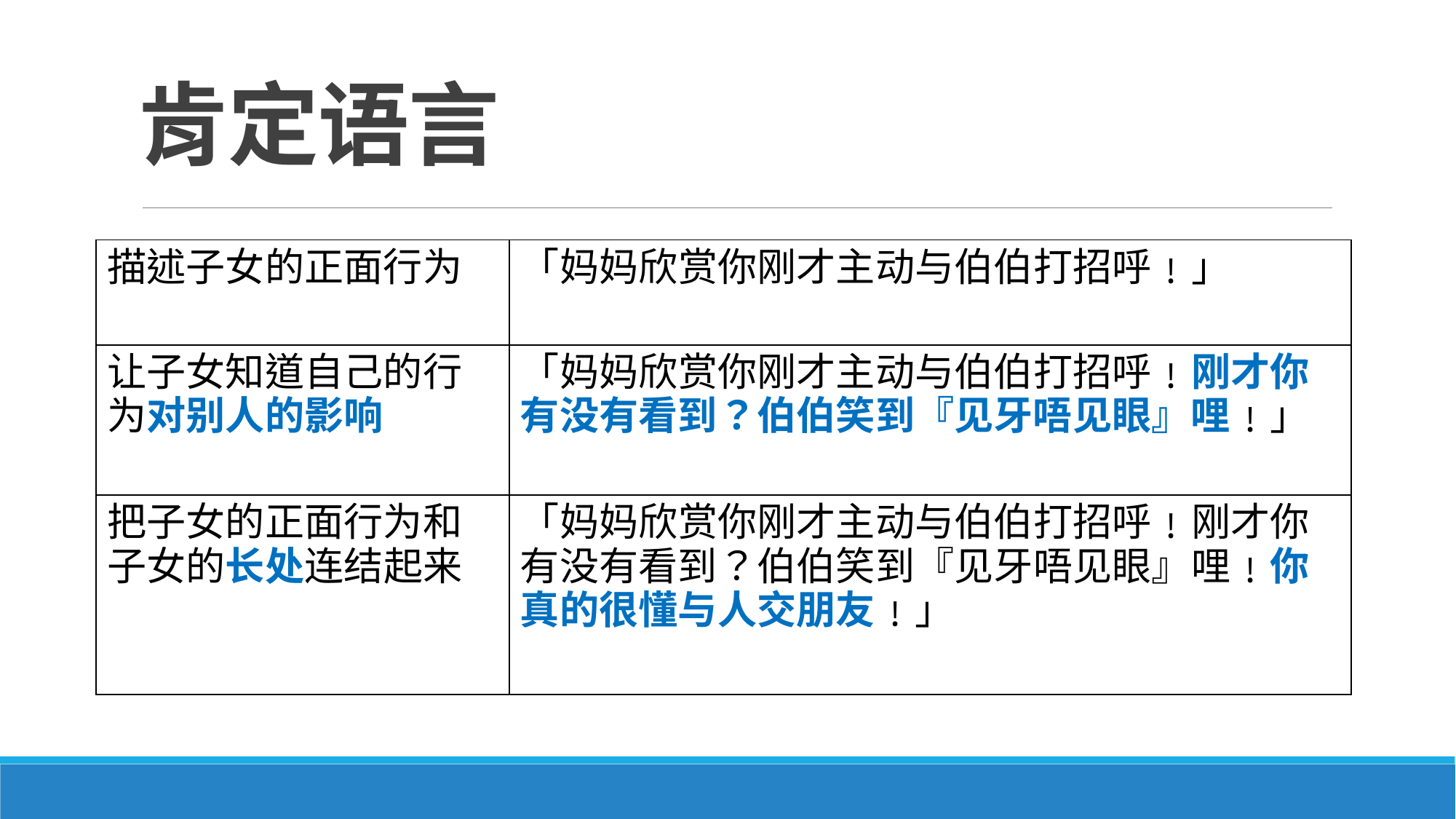

# 肯定语言
| 描述子女的正面行为 | 「妈妈欣赏你刚才主动与伯伯打招呼﹗」 |
| --- | --- |
| 让子女知道自己的行为对别人的影响 | 「妈妈欣赏你刚才主动与伯伯打招呼﹗刚才你有没有看到？伯伯笑到『见牙唔见眼』哩﹗」 |
| 把子女的正面行为和子女的长处连结起来 | 「妈妈欣赏你刚才主动与伯伯打招呼﹗刚才你有没有看到？伯伯笑到『见牙唔见眼』哩﹗你真的很懂与人交朋友﹗」 |